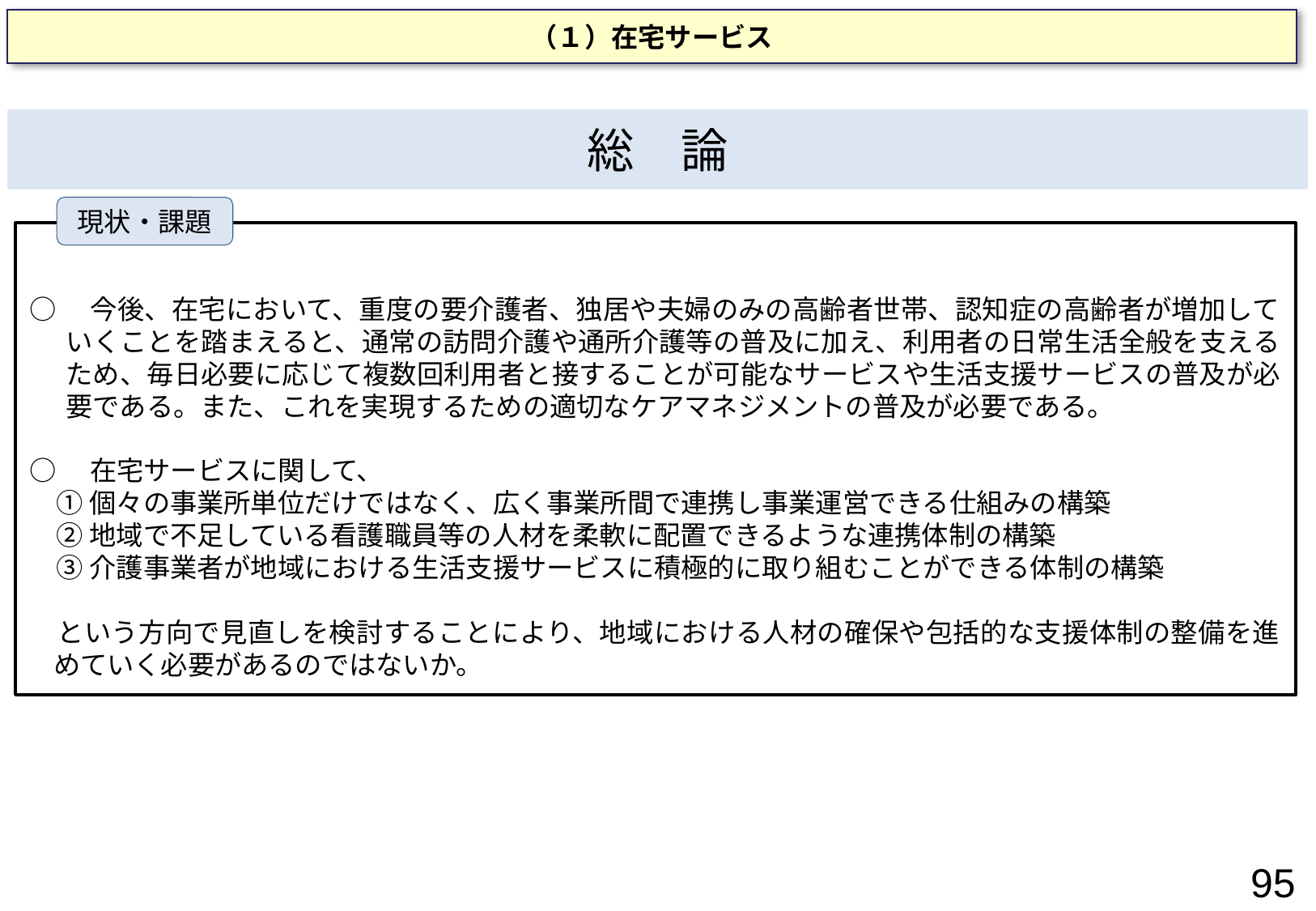

（１）在宅サービス
総　論
現状・課題

○　今後、在宅において、重度の要介護者、独居や夫婦のみの高齢者世帯、認知症の高齢者が増加していくことを踏まえると、通常の訪問介護や通所介護等の普及に加え、利用者の日常生活全般を支えるため、毎日必要に応じて複数回利用者と接することが可能なサービスや生活支援サービスの普及が必要である。また、これを実現するための適切なケアマネジメントの普及が必要である。

○　在宅サービスに関して、
　① 個々の事業所単位だけではなく、広く事業所間で連携し事業運営できる仕組みの構築
　② 地域で不足している看護職員等の人材を柔軟に配置できるような連携体制の構築
　③ 介護事業者が地域における生活支援サービスに積極的に取り組むことができる体制の構築

　という方向で見直しを検討することにより、地域における人材の確保や包括的な支援体制の整備を進めていく必要があるのではないか。
95